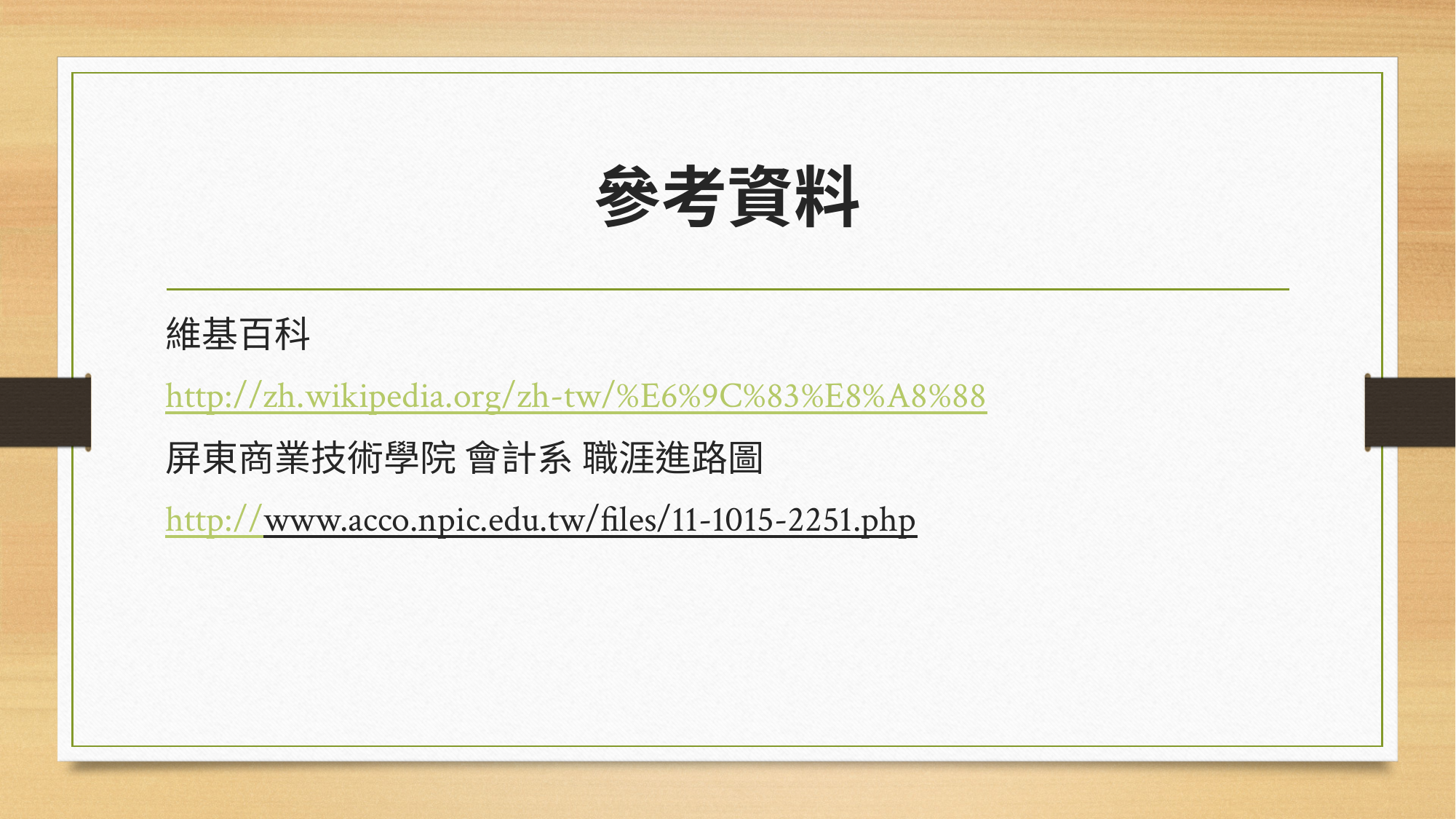

# 參考資料
維基百科
http://zh.wikipedia.org/zh-tw/%E6%9C%83%E8%A8%88
屏東商業技術學院 會計系 職涯進路圖
http://www.acco.npic.edu.tw/files/11-1015-2251.php